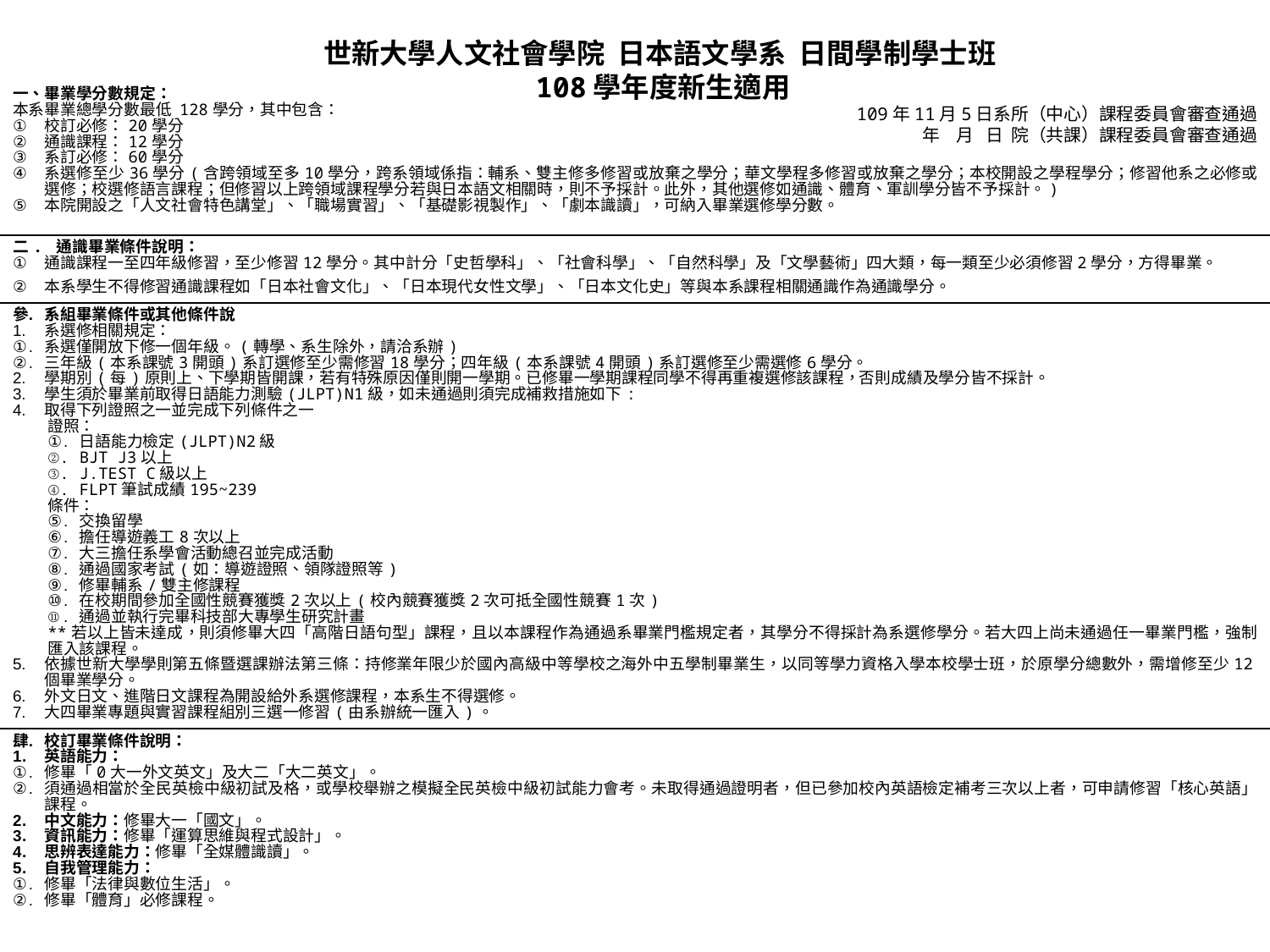

世新大學人文社會學院  日本語文學系  日間學制學士班
108學年度新生適用
109年11月5日系所（中心）課程委員會審查通過
年    月   日  院（共課）課程委員會審查通過
| 一、畢業學分數規定： 本系畢業總學分數最低 128學分，其中包含： 校訂必修：20學分 通識課程：12學分 系訂必修：60學分 系選修至少36學分(含跨領域至多10學分，跨系領域係指：輔系、雙主修多修習或放棄之學分；華文學程多修習或放棄之學分；本校開設之學程學分；修習他系之必修或選修；校選修語言課程；但修習以上跨領域課程學分若與日本語文相關時，則不予採計。此外，其他選修如通識、體育、軍訓學分皆不予採計。) 本院開設之「人文社會特色講堂」、「職場實習」、「基礎影視製作」、「劇本識讀」，可納入畢業選修學分數。 |
| --- |
| 二. 通識畢業條件說明： 通識課程一至四年級修習，至少修習12學分。其中計分「史哲學科」、「社會科學」、「自然科學」及「文學藝術」四大類，每一類至少必須修習2學分，方得畢業。 本系學生不得修習通識課程如「日本社會文化」、「日本現代女性文學」、「日本文化史」等與本系課程相關通識作為通識學分。 |
| 系組畢業條件或其他條件說 系選修相關規定： 系選僅開放下修一個年級。(轉學、系生除外，請洽系辦) 三年級(本系課號3開頭)系訂選修至少需修習18學分；四年級(本系課號4開頭)系訂選修至少需選修6學分。 學期別(每)原則上、下學期皆開課，若有特殊原因僅則開一學期。已修畢一學期課程同學不得再重複選修該課程，否則成績及學分皆不採計。 學生須於畢業前取得日語能力測驗(JLPT)N1級，如未通過則須完成補救措施如下: 取得下列證照之一並完成下列條件之一 證照： 日語能力檢定(JLPT)N2級 BJT J3以上 J.TEST C級以上 FLPT筆試成績195~239 條件： 交換留學 擔任導遊義工8次以上 大三擔任系學會活動總召並完成活動 通過國家考試(如：導遊證照、領隊證照等) 修畢輔系/雙主修課程 在校期間參加全國性競賽獲獎2次以上(校內競賽獲獎2次可抵全國性競賽1次) 通過並執行完畢科技部大專學生研究計畫 \*\*若以上皆未達成，則須修畢大四「高階日語句型」課程，且以本課程作為通過系畢業門檻規定者，其學分不得採計為系選修學分。若大四上尚未通過任一畢業門檻，強制匯入該課程。 依據世新大學學則第五條暨選課辦法第三條：持修業年限少於國內高級中等學校之海外中五學制畢業生，以同等學力資格入學本校學士班，於原學分總數外，需增修至少12個畢業學分。 外文日文、進階日文課程為開設給外系選修課程，本系生不得選修。 大四畢業專題與實習課程組別三選一修習(由系辦統一匯入)。 |
| 校訂畢業條件說明： 英語能力： 修畢「0大一外文英文」及大二「大二英文」。 須通過相當於全民英檢中級初試及格，或學校舉辦之模擬全民英檢中級初試能力會考。未取得通過證明者，但已參加校內英語檢定補考三次以上者，可申請修習「核心英語」課程。 中文能力：修畢大一「國文」。 資訊能力：修畢「運算思維與程式設計」。 思辨表達能力：修畢「全媒體識讀」。 自我管理能力： 修畢「法律與數位生活」。 修畢「體育」必修課程。 |